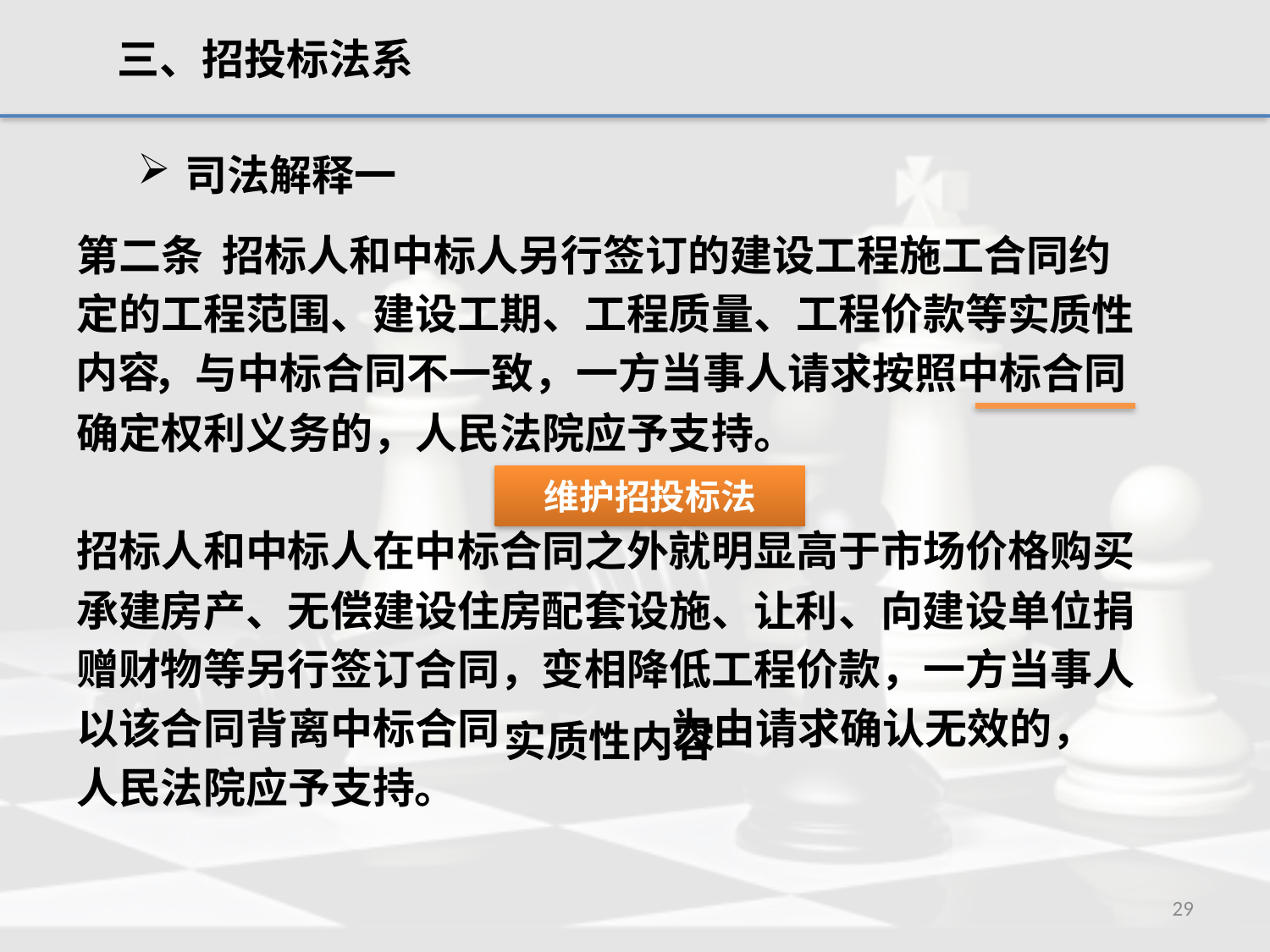

三、招投标法系
司法解释一
第二条  招标人和中标人另行签订的建设工程施工合同约
定的工程范围、建设工期、工程质量、工程价款等
       ，与中标合同不一致，一方当事人请求按照中标合同
确定权利义务的，人民法院应予支持。

招标人和中标人在中标合同之外就明显高于市场价格购买
承建房产、无偿建设住房配套设施、让利、向建设单位捐
赠财物等另行签订合同，变相降低工程价款，一方当事人
以该合同背离中标合同                  为由请求确认无效的，
人民法院应予支持。

实质性
内容
维护招投标法
实质性内容
29